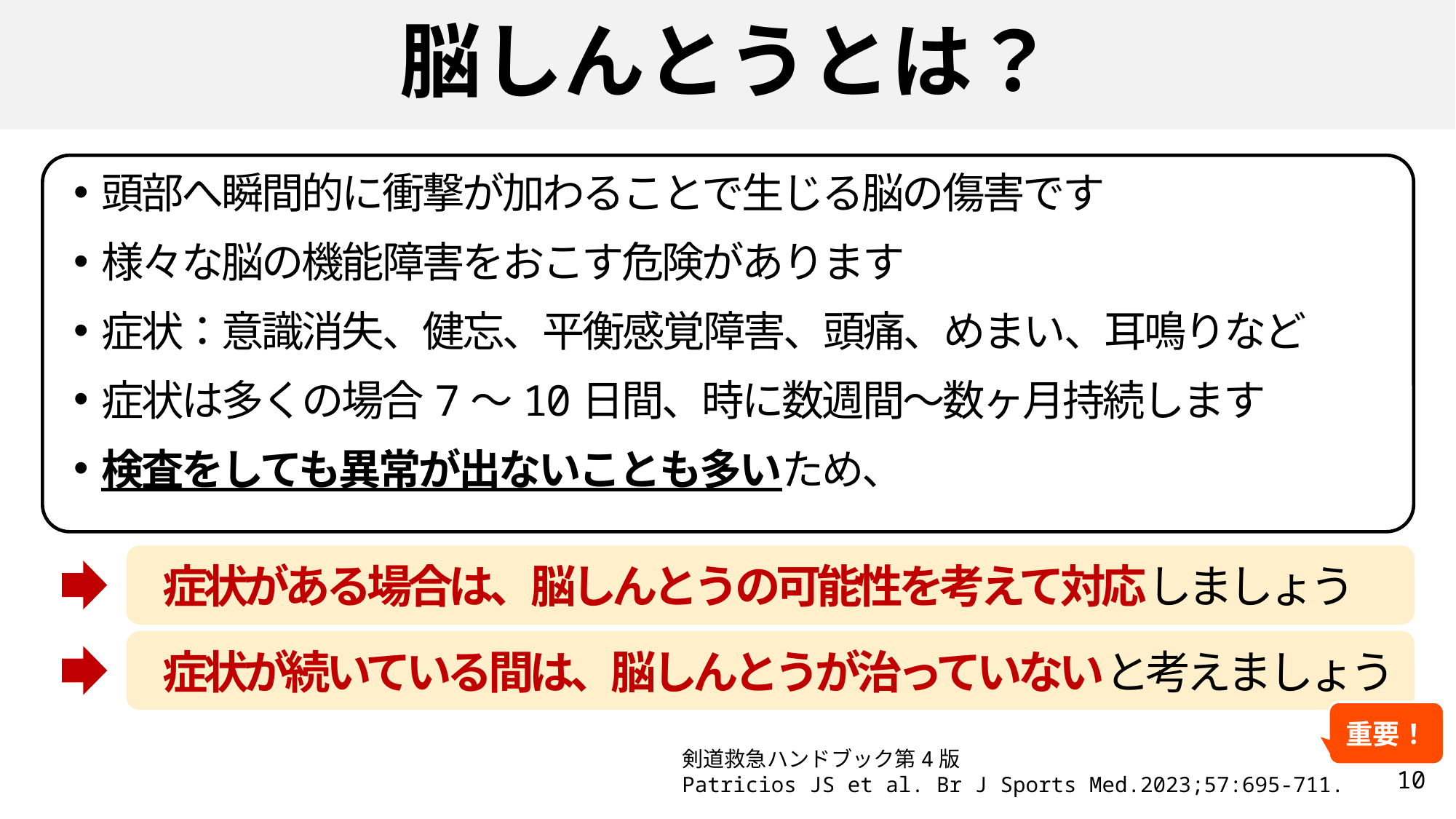

# 脳しんとうとは？

頭部へ瞬間的に衝撃が加わることで生じる脳の傷害です
様々な脳の機能障害をおこす危険があります
症状：意識消失、健忘、平衡感覚障害、頭痛、めまい、耳鳴りなど
症状は多くの場合7～10日間、時に数週間～数ヶ月持続します
検査をしても異常が出ないことも多いため、
 症状がある場合は、脳しんとうの可能性を考えて対応しましょう

 症状が続いている間は、脳しんとうが治っていないと考えましょう

重要！
剣道救急ハンドブック第4版
Patricios JS et al. Br J Sports Med.2023;57:695-711.
10